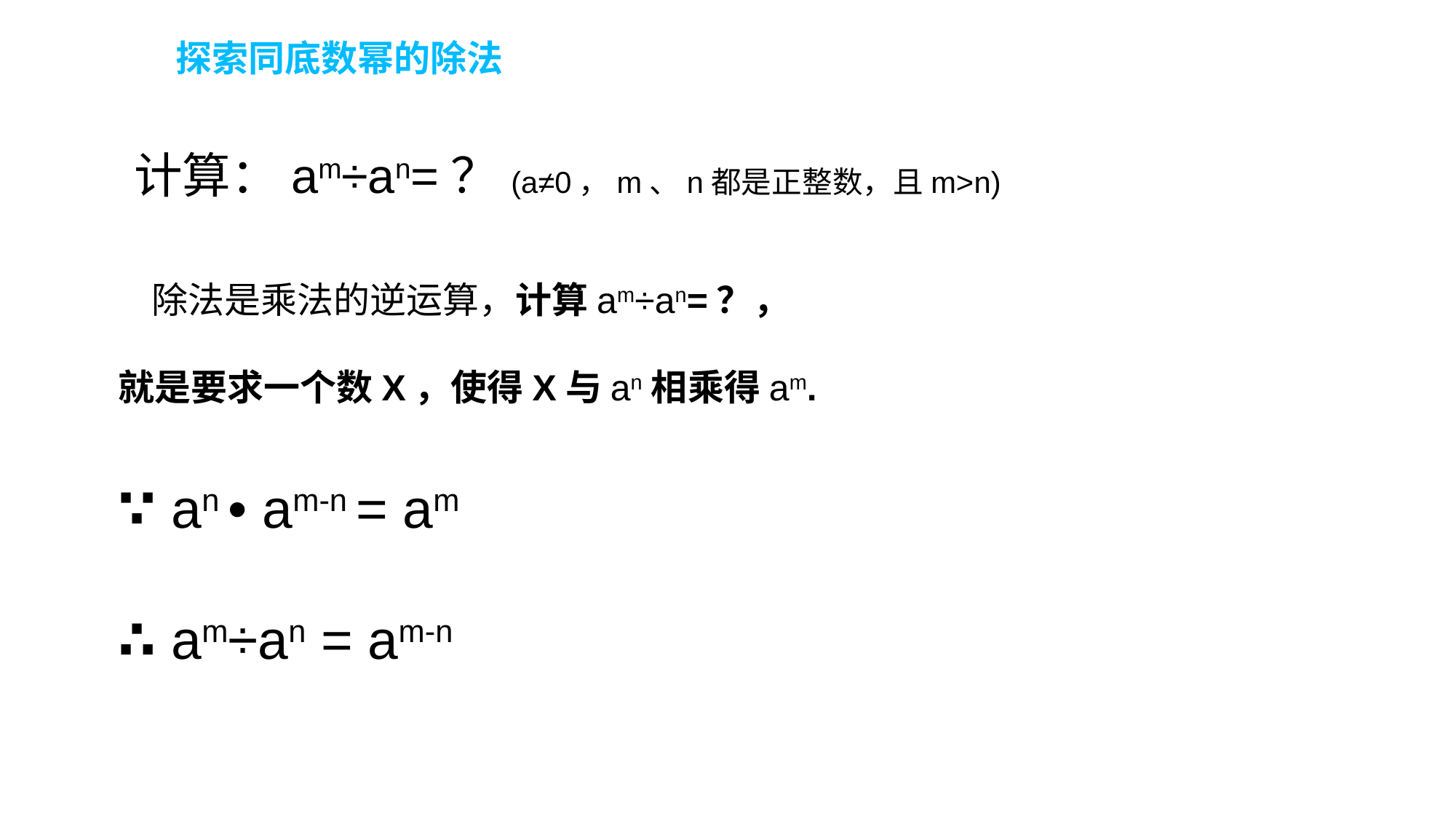

探索同底数幂的除法
计算：am÷an=？(a≠0，m、n都是正整数，且m>n)
   除法是乘法的逆运算，计算am÷an=？，
就是要求一个数X，使得X与an相乘得am.
∵ an • am-n = am
∴ am÷an = am-n